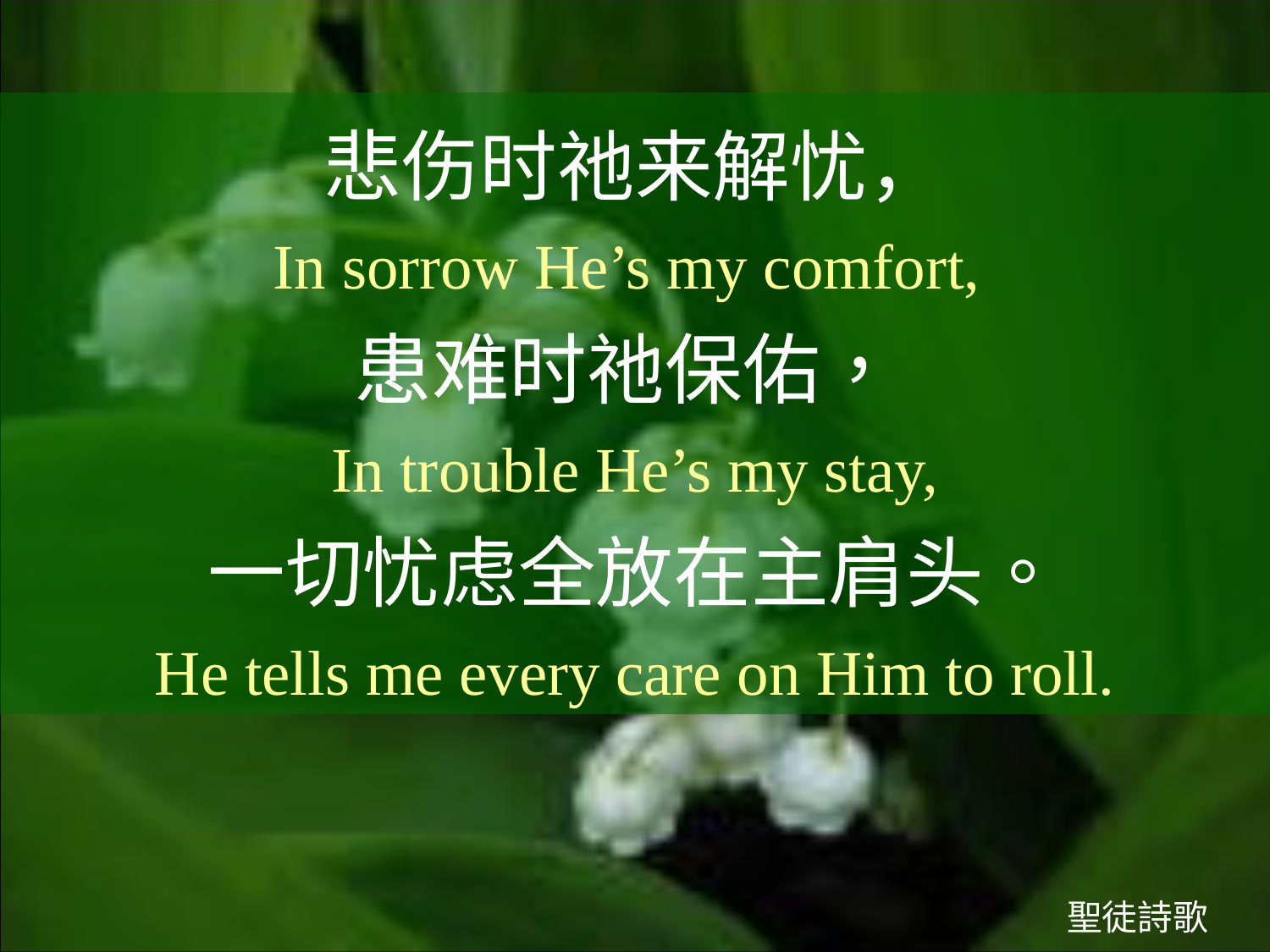

悲伤时祂来解忧，
In sorrow He’s my comfort,
患难时祂保佑，
In trouble He’s my stay,
一切忧虑全放在主肩头。
He tells me every care on Him to roll.
聖徒詩歌